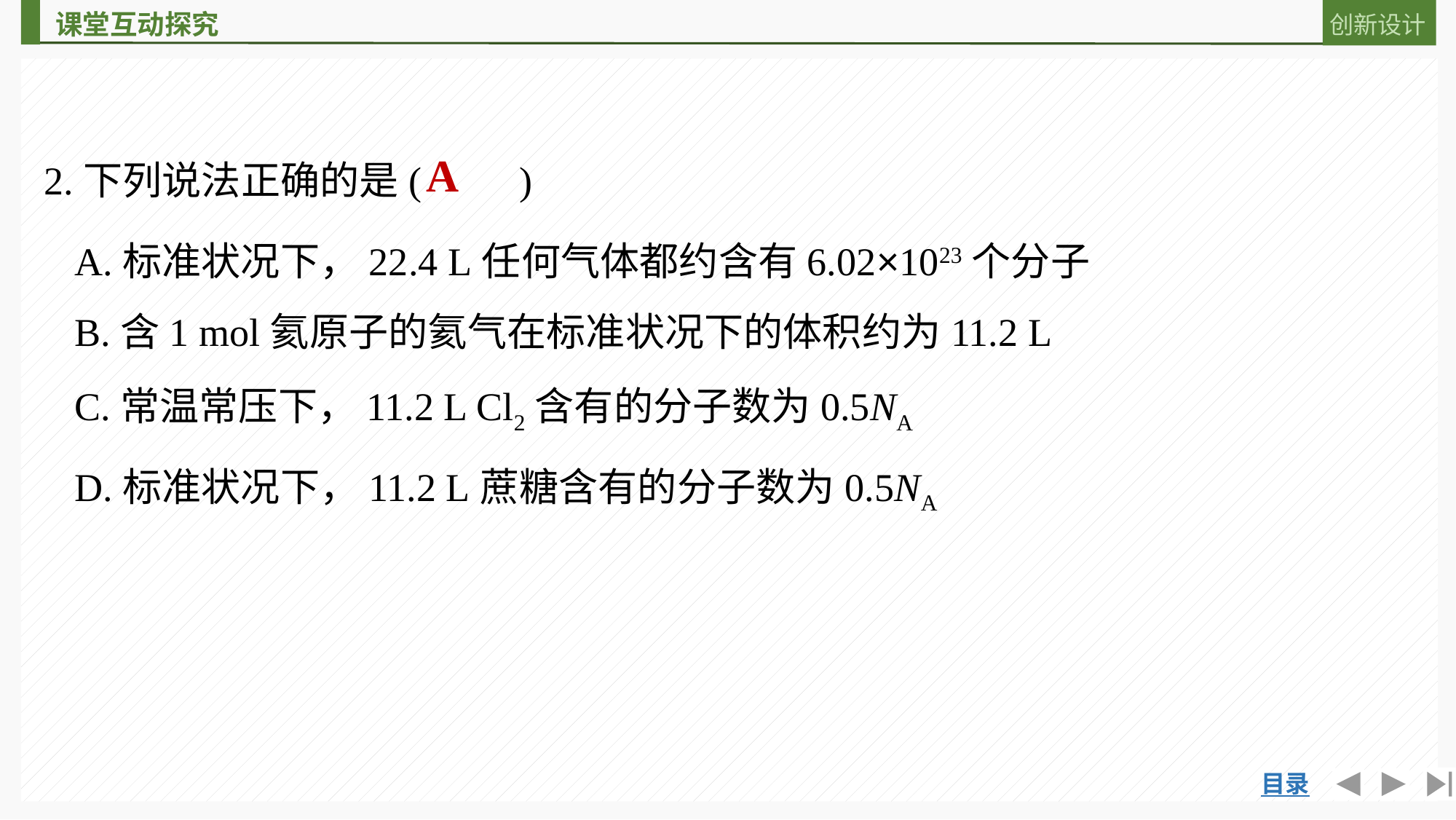

2.下列说法正确的是(　　)
A
A.标准状况下，22.4 L任何气体都约含有6.02×1023个分子
B.含1 mol氦原子的氦气在标准状况下的体积约为11.2 L
C.常温常压下，11.2 L Cl2含有的分子数为0.5NA
D.标准状况下，11.2 L蔗糖含有的分子数为0.5NA